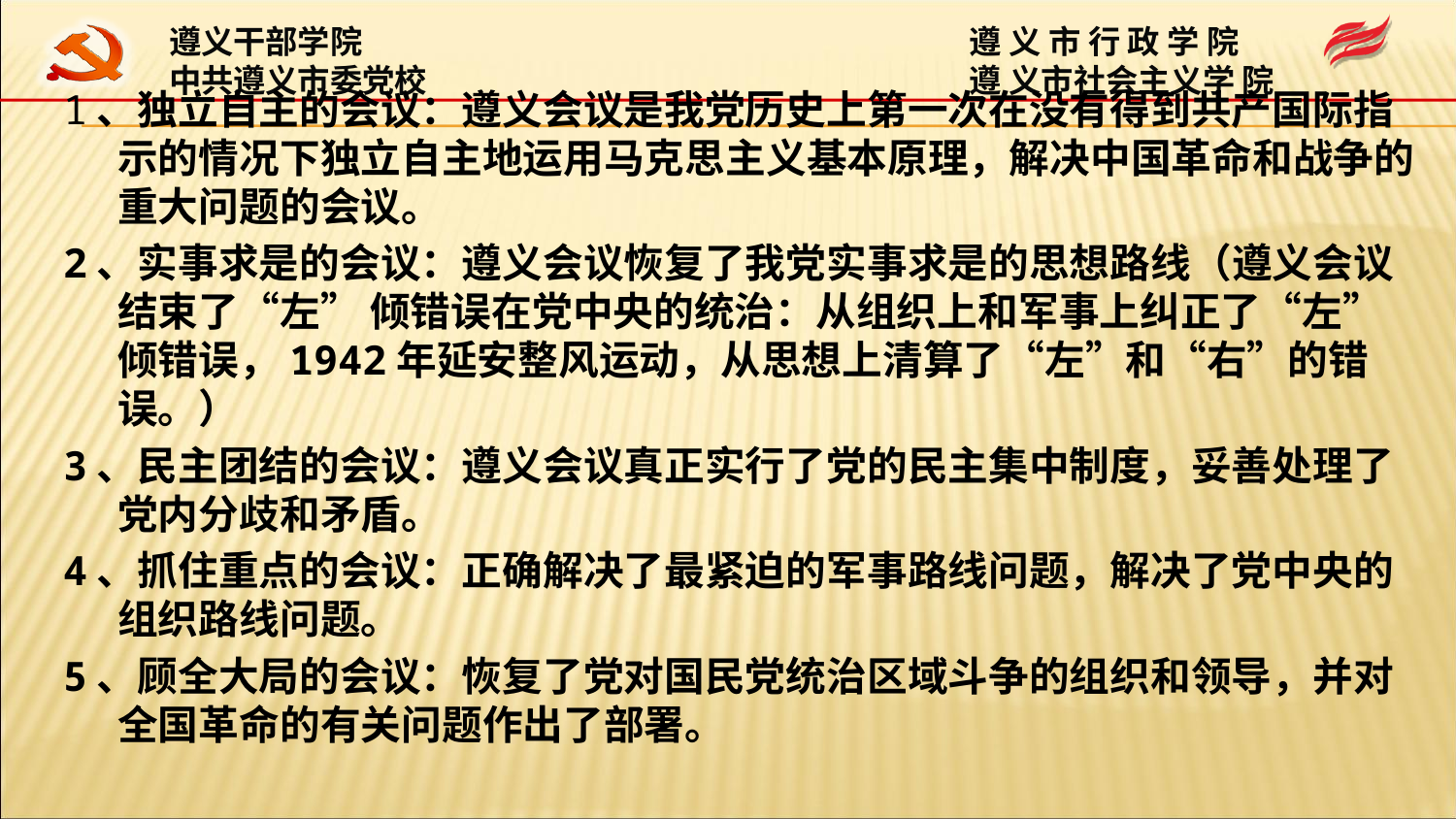

#
1、独立自主的会议：遵义会议是我党历史上第一次在没有得到共产国际指示的情况下独立自主地运用马克思主义基本原理，解决中国革命和战争的重大问题的会议。
2、实事求是的会议：遵义会议恢复了我党实事求是的思想路线（遵义会议结束了“左” 倾错误在党中央的统治：从组织上和军事上纠正了“左”倾错误，1942年延安整风运动，从思想上清算了“左”和“右”的错误。）
3、民主团结的会议：遵义会议真正实行了党的民主集中制度，妥善处理了党内分歧和矛盾。
4、抓住重点的会议：正确解决了最紧迫的军事路线问题，解决了党中央的组织路线问题。
5、顾全大局的会议：恢复了党对国民党统治区域斗争的组织和领导，并对全国革命的有关问题作出了部署。